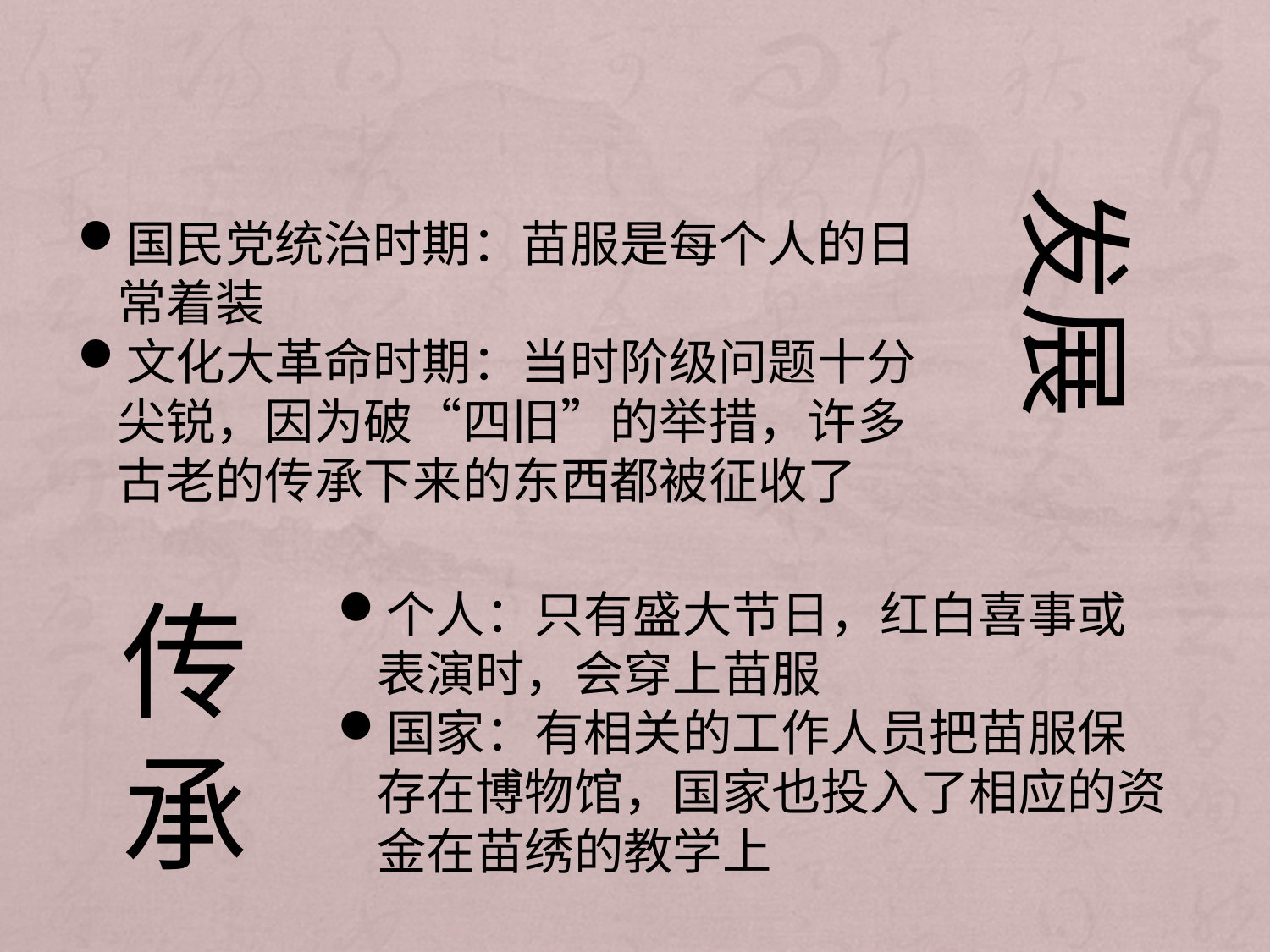

#
发展
国民党统治时期：苗服是每个人的日常着装
文化大革命时期：当时阶级问题十分尖锐，因为破“四旧”的举措，许多古老的传承下来的东西都被征收了

传承
个人：只有盛大节日，红白喜事或表演时，会穿上苗服
国家：有相关的工作人员把苗服保存在博物馆，国家也投入了相应的资金在苗绣的教学上